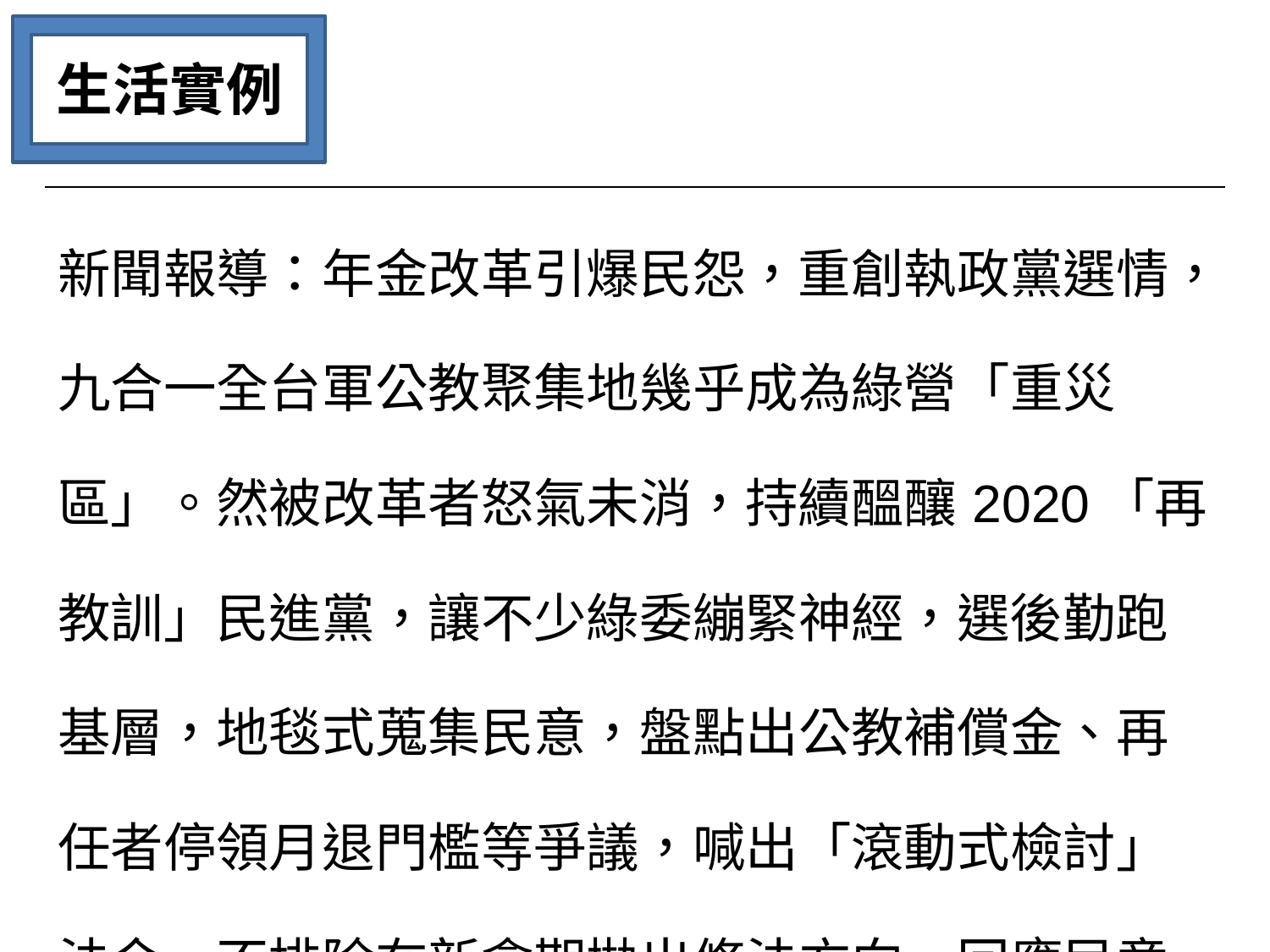

生活實例
| 新聞報導：年金改革引爆民怨，重創執政黨選情，九合一全台軍公教聚集地幾乎成為綠營「重災區」。然被改革者怒氣未消，持續醞釀2020「再教訓」民進黨，讓不少綠委繃緊神經，選後勤跑基層，地毯式蒐集民意，盤點出公教補償金、再任者停領月退門檻等爭議，喊出「滾動式檢討」法令，不排除在新會期拋出修法方向，回應民意。 |
| --- |